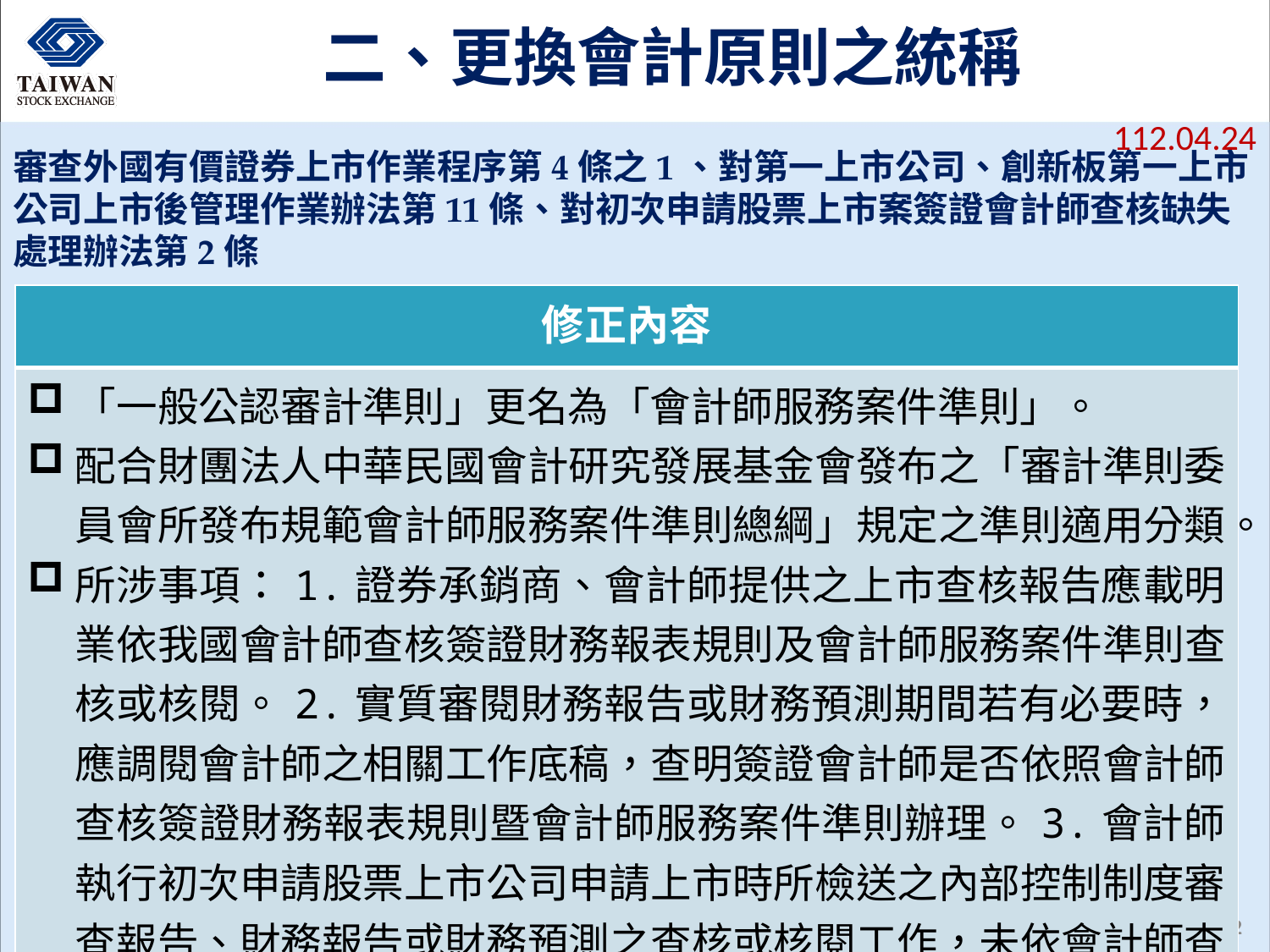

二、更換會計原則之統稱
112.04.24
審查外國有價證券上市作業程序第4條之1、對第一上市公司、創新板第一上市公司上市後管理作業辦法第11條、對初次申請股票上市案簽證會計師查核缺失處理辦法第2條
| 修正內容 |
| --- |
| 「一般公認審計準則」更名為「會計師服務案件準則」。 配合財團法人中華民國會計研究發展基金會發布之「審計準則委員會所發布規範會計師服務案件準則總綱」規定之準則適用分類。 所涉事項：1.證券承銷商、會計師提供之上市查核報告應載明業依我國會計師查核簽證財務報表規則及會計師服務案件準則查核或核閱。2.實質審閱財務報告或財務預測期間若有必要時，應調閱會計師之相關工作底稿，查明簽證會計師是否依照會計師查核簽證財務報表規則暨會計師服務案件準則辦理。3.會計師執行初次申請股票上市公司申請上市時所檢送之內部控制制度審查報告、財務報告或財務預測之查核或核閱工作，未依會計師查核簽證財務報表規則或會計師服務案件準則執行查核或核閱工作者。 |
12